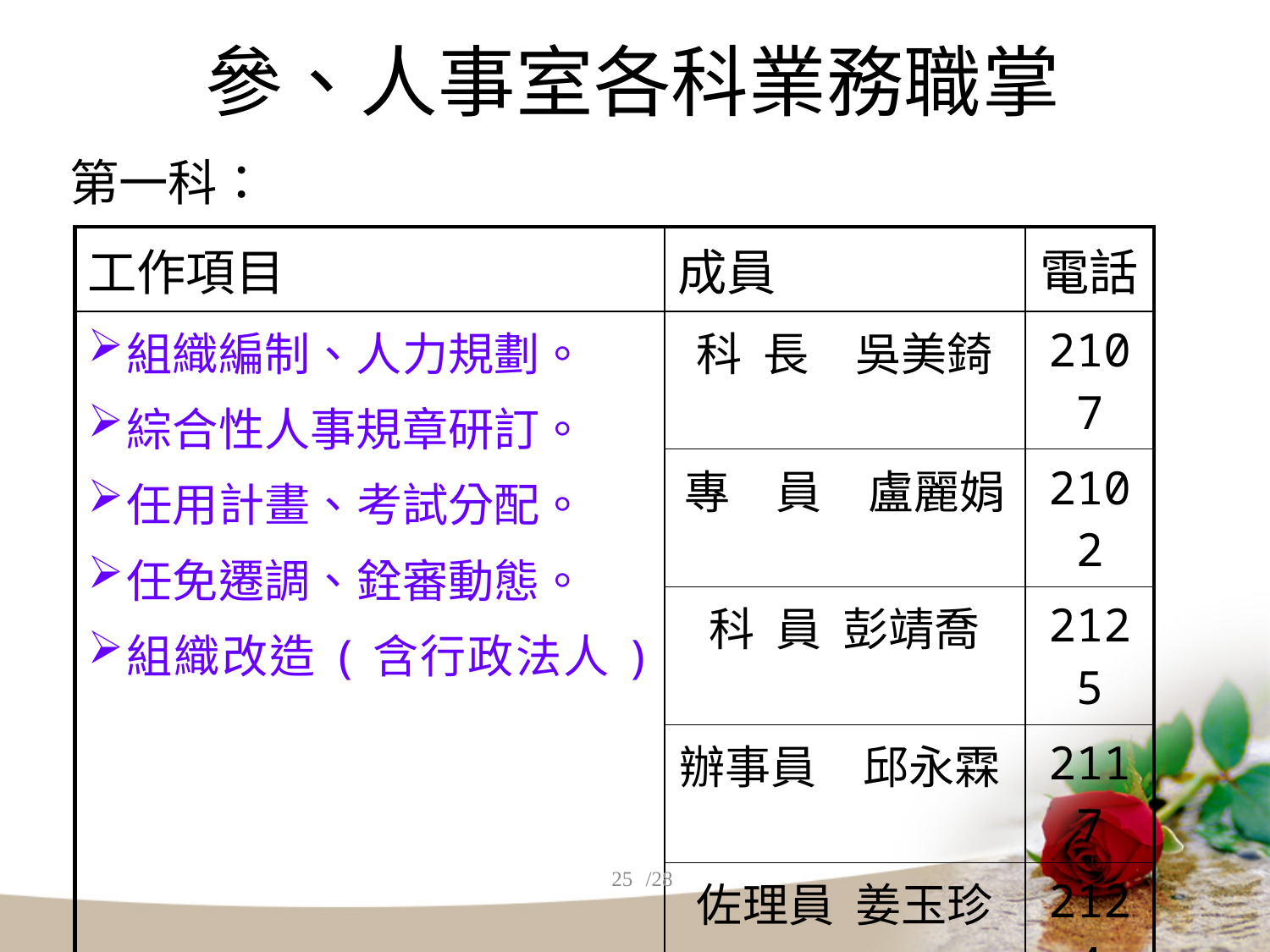

# 參、人事室各科業務職掌
第一科：
| 工作項目 | 成員 | 電話 |
| --- | --- | --- |
| 組織編制、人力規劃。 綜合性人事規章研訂。 任用計畫、考試分配。 任免遷調、銓審動態。 組織改造(含行政法人) | 科 長　吳美錡 | 2107 |
|  | 專　員　盧麗娟 | 2102 |
|  | 科 員 彭靖喬 | 2125 |
|  | 辦事員　邱永霖 | 2117 |
|  | 佐理員 姜玉珍 | 2124 |
25
/28